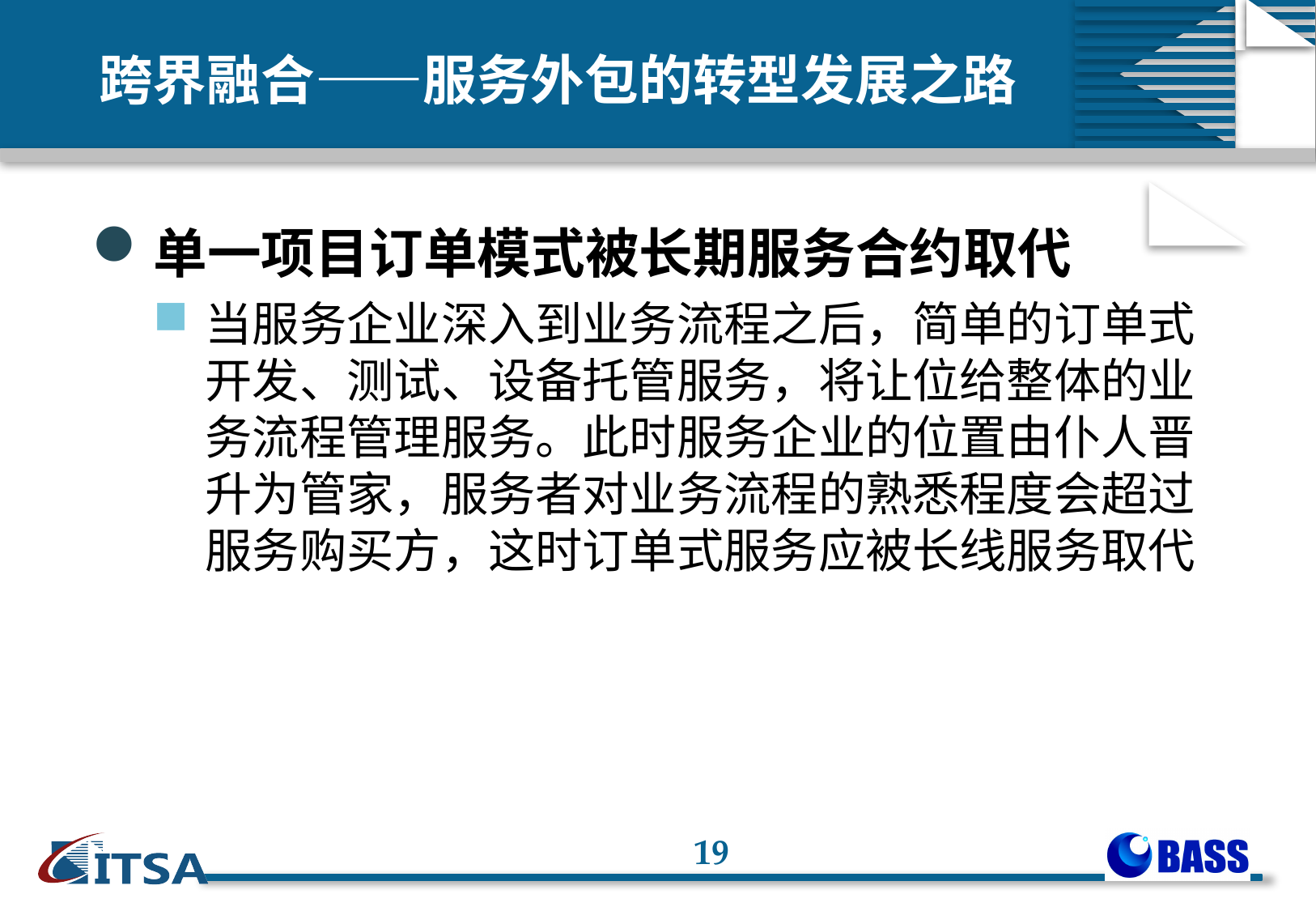

# 跨界融合——服务外包的转型发展之路
单一项目订单模式被长期服务合约取代
当服务企业深入到业务流程之后，简单的订单式开发、测试、设备托管服务，将让位给整体的业务流程管理服务。此时服务企业的位置由仆人晋升为管家，服务者对业务流程的熟悉程度会超过服务购买方，这时订单式服务应被长线服务取代

19